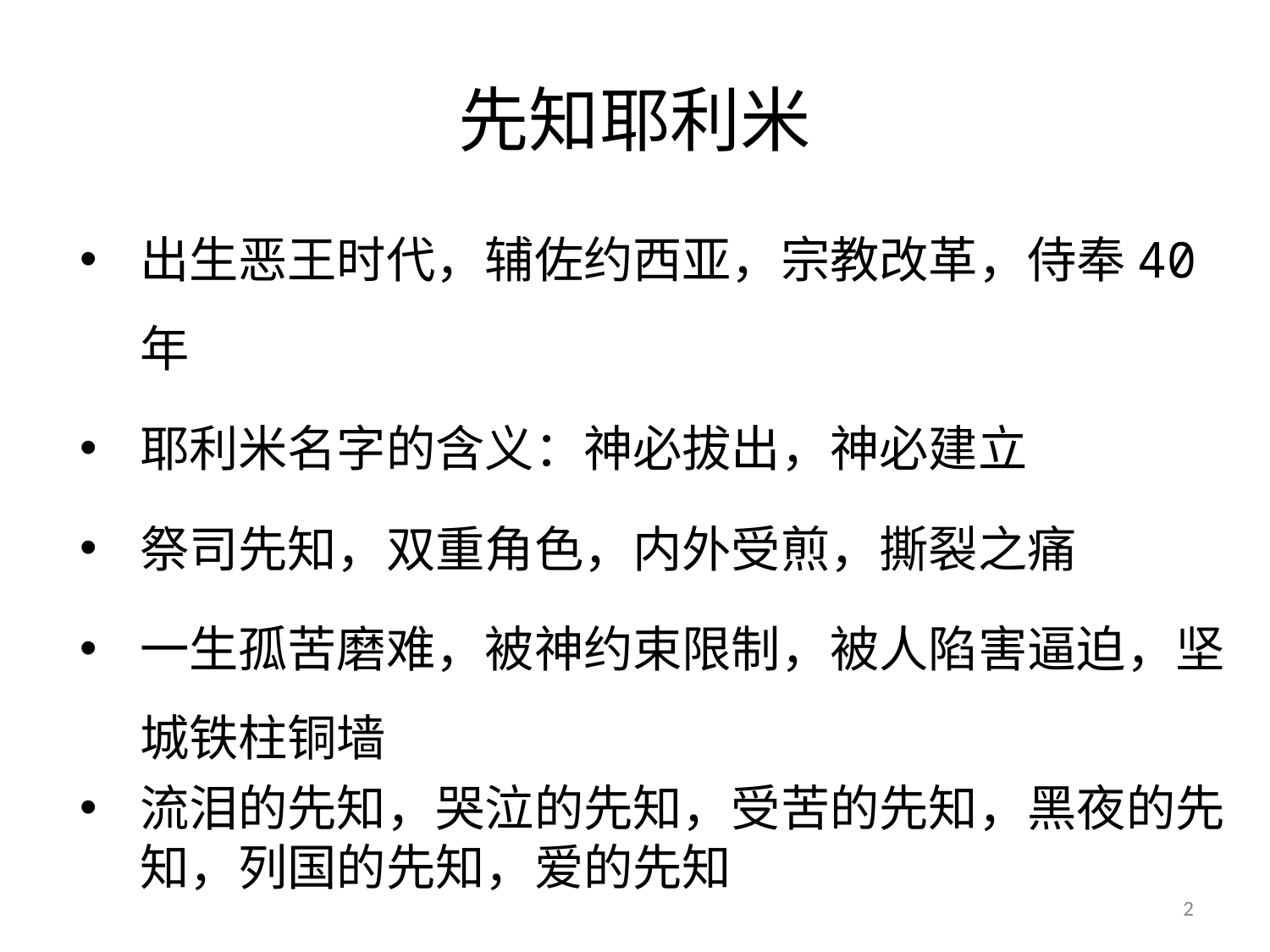

# 先知耶利米
出生恶王时代，辅佐约西亚，宗教改革，侍奉40年
耶利米名字的含义：神必拔出，神必建立
祭司先知，双重角色，内外受煎，撕裂之痛
一生孤苦磨难，被神约束限制，被人陷害逼迫，坚城铁柱铜墙
流泪的先知，哭泣的先知，受苦的先知，黑夜的先知，列国的先知，爱的先知

2